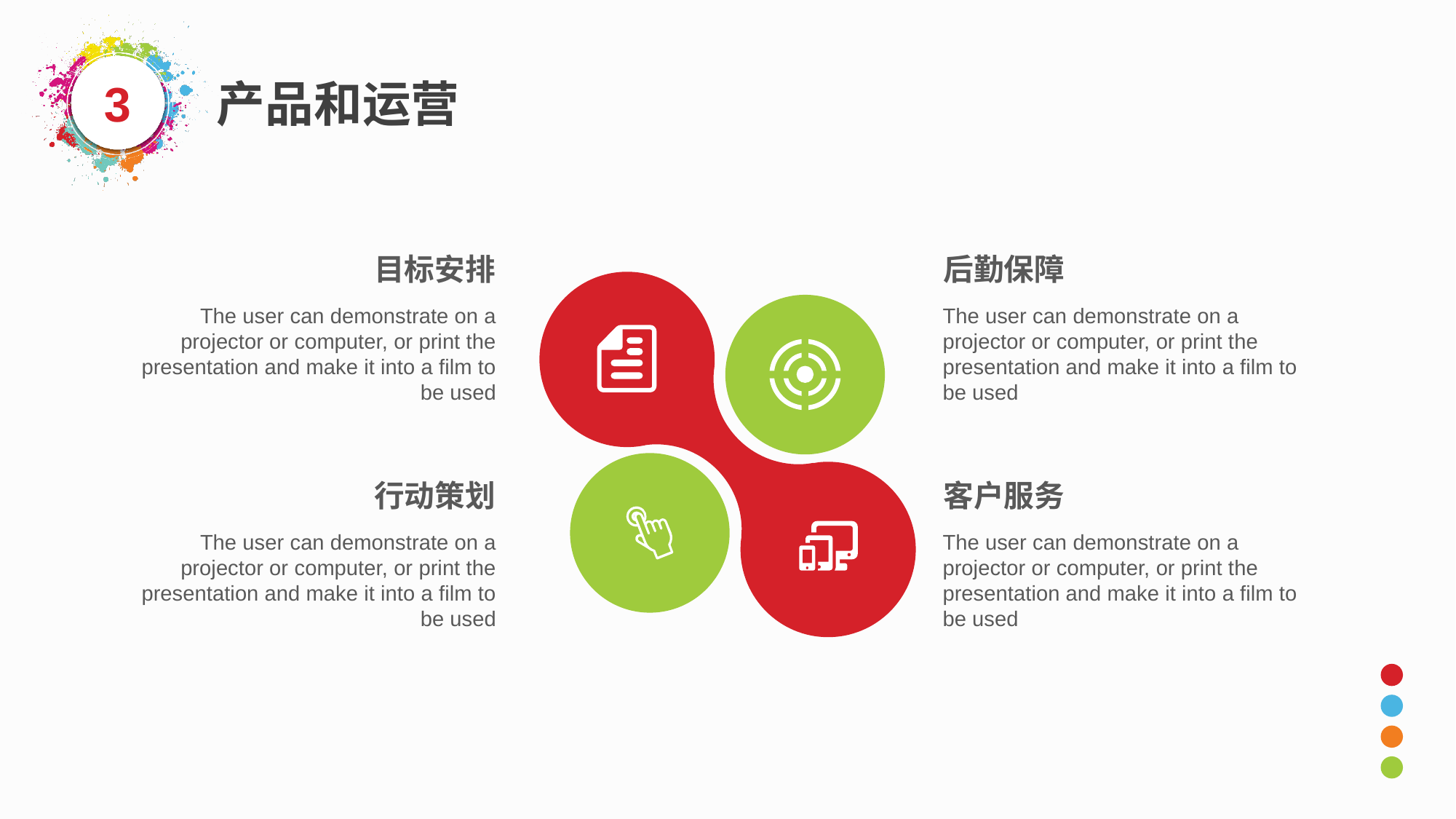

3
产品和运营
目标安排
The user can demonstrate on a projector or computer, or print the presentation and make it into a film to be used
后勤保障
The user can demonstrate on a projector or computer, or print the presentation and make it into a film to be used

行动策划
The user can demonstrate on a projector or computer, or print the presentation and make it into a film to be used
客户服务
The user can demonstrate on a projector or computer, or print the presentation and make it into a film to be used